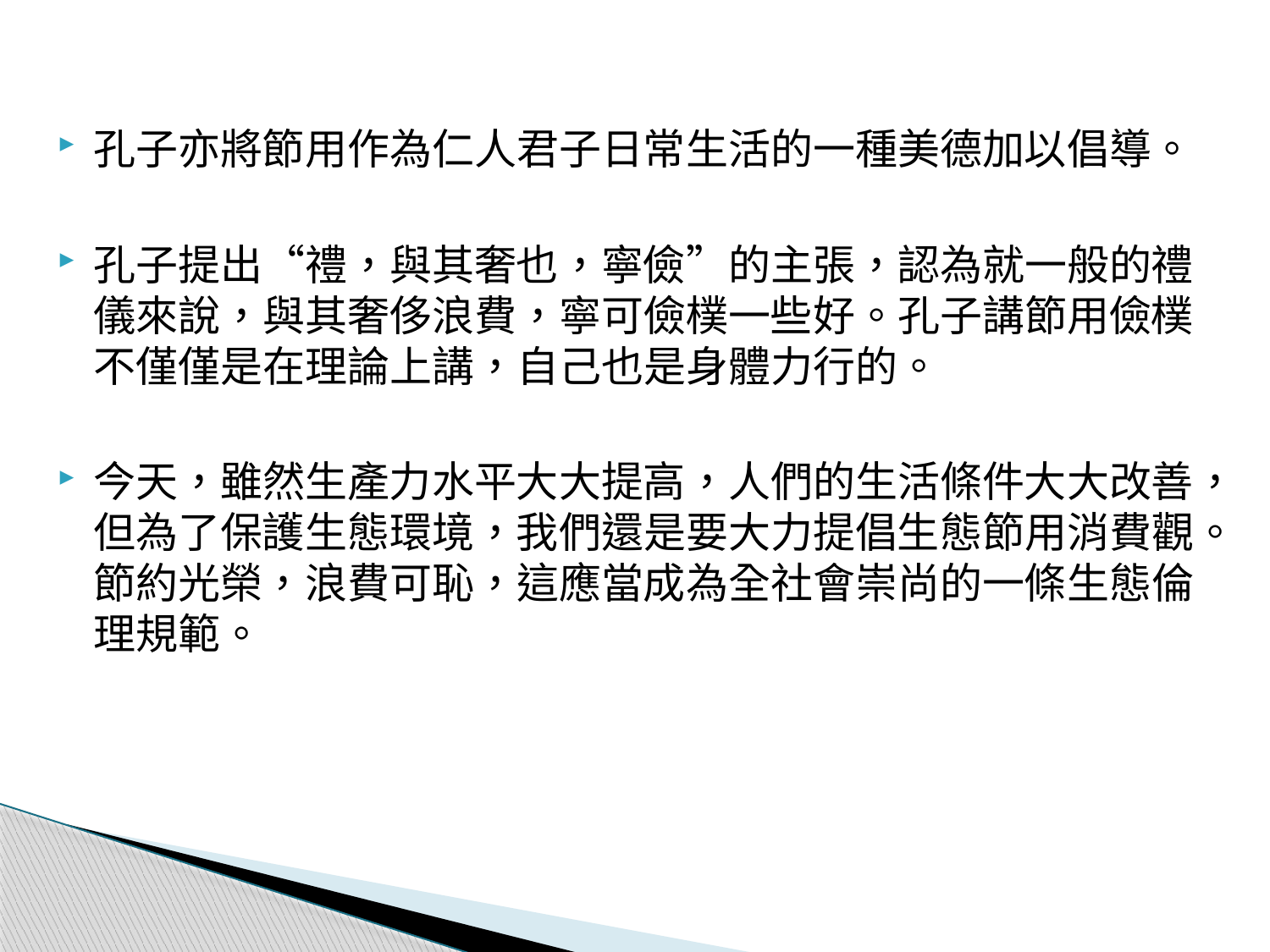

孔子亦將節用作為仁人君子日常生活的一種美德加以倡導。

孔子提出“禮，與其奢也，寧儉”的主張，認為就一般的禮儀來說，與其奢侈浪費，寧可儉樸一些好。孔子講節用儉樸不僅僅是在理論上講，自己也是身體力行的。

今天，雖然生產力水平大大提高，人們的生活條件大大改善，但為了保護生態環境，我們還是要大力提倡生態節用消費觀。節約光榮，浪費可恥，這應當成為全社會崇尚的一條生態倫理規範。